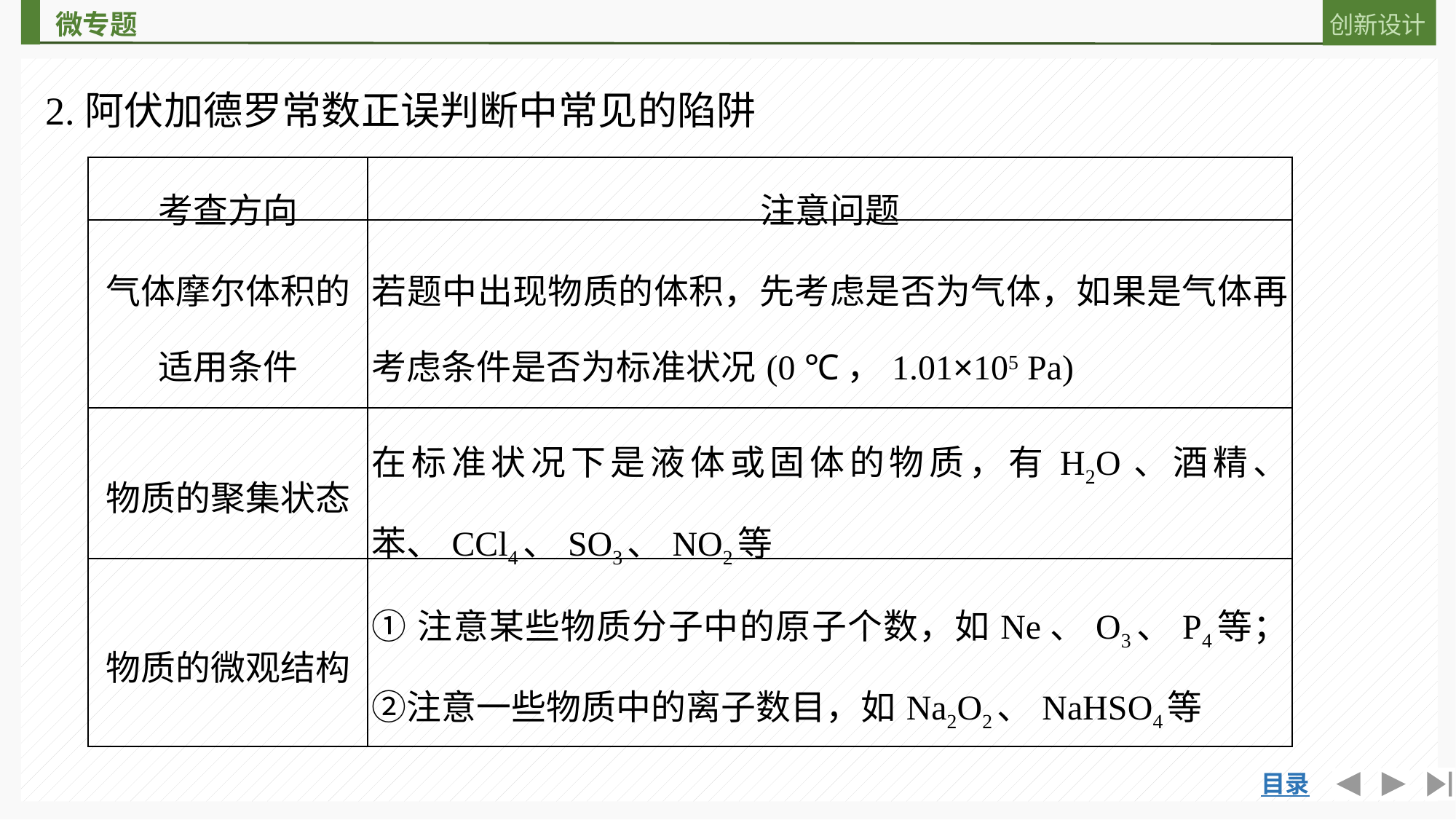

2.阿伏加德罗常数正误判断中常见的陷阱
| 考查方向 | 注意问题 |
| --- | --- |
| 气体摩尔体积的适用条件 | 若题中出现物质的体积，先考虑是否为气体，如果是气体再考虑条件是否为标准状况(0 ℃，1.01×105 Pa) |
| 物质的聚集状态 | 在标准状况下是液体或固体的物质，有H2O、酒精、苯、CCl4、SO3、NO2等 |
| 物质的微观结构 | ①注意某些物质分子中的原子个数，如Ne、O3、P4等；②注意一些物质中的离子数目，如Na2O2、NaHSO4等 |